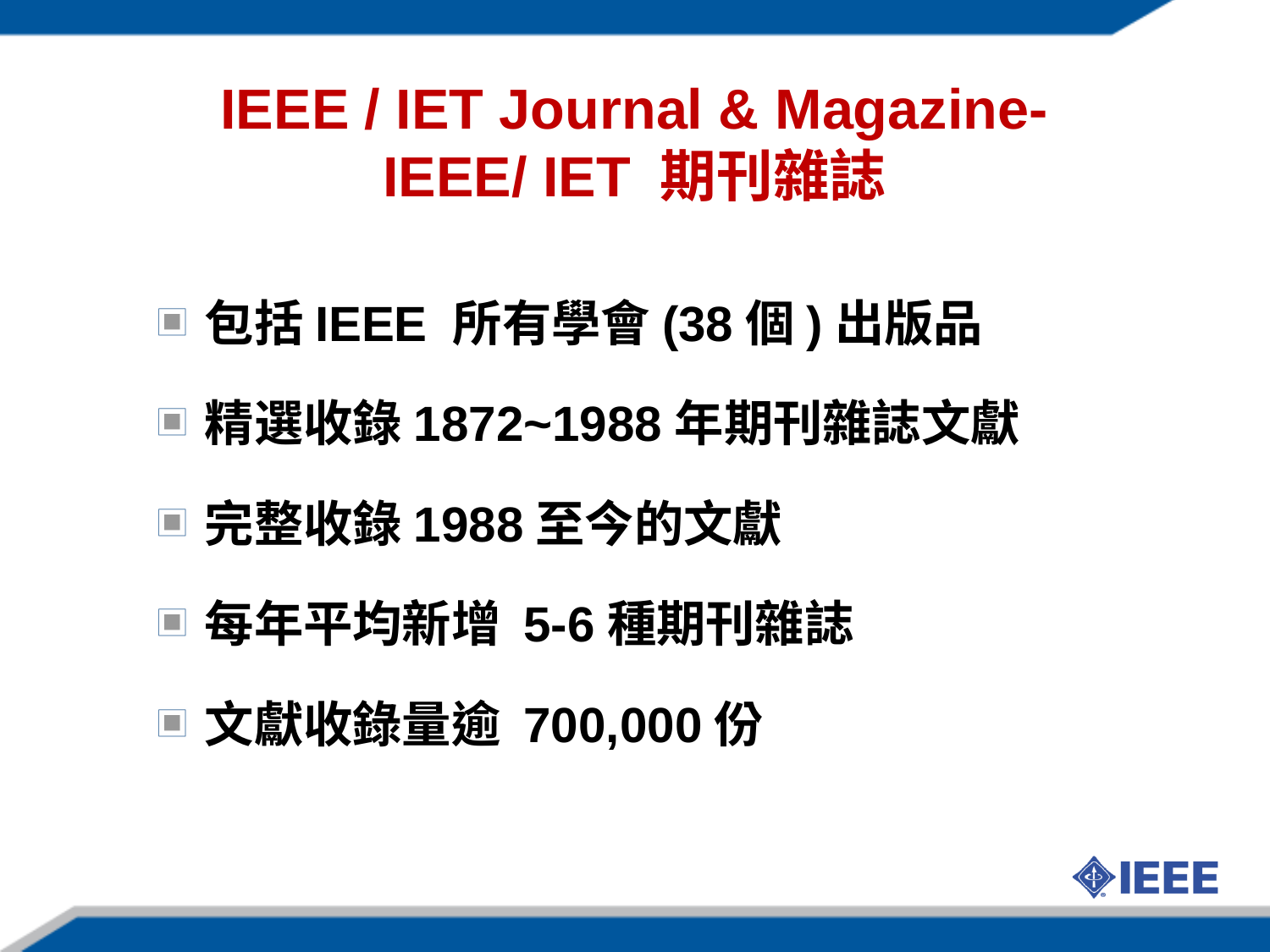

IEEE / IET Journal & Magazine-
IEEE/ IET 期刊雜誌
包括IEEE 所有學會(38個)出版品
精選收錄1872~1988年期刊雜誌文獻
完整收錄1988至今的文獻
每年平均新增 5-6種期刊雜誌
文獻收錄量逾 700,000份